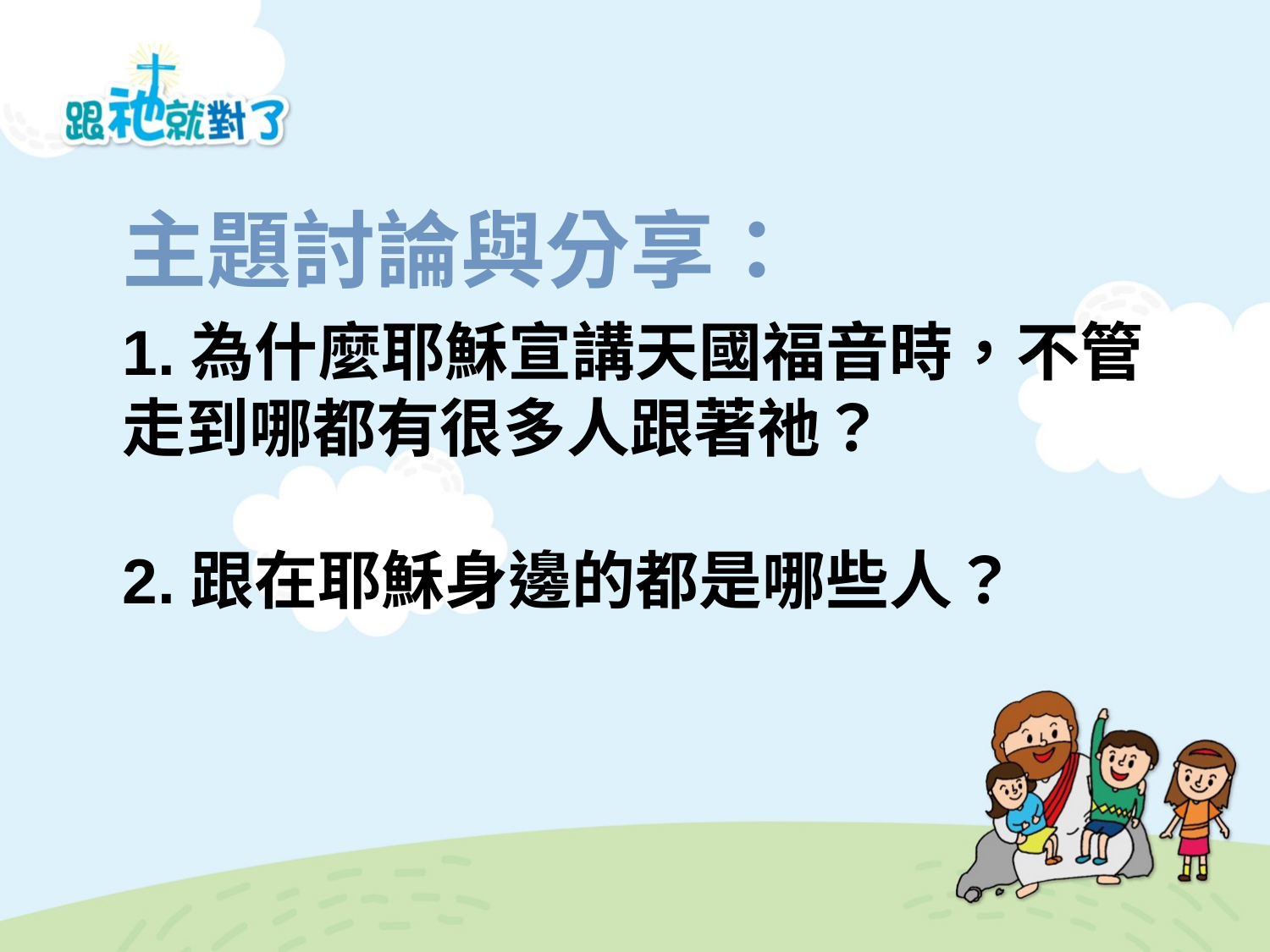

主題討論與分享：
1.為什麼耶穌宣講天國福音時，不管走到哪都有很多人跟著祂？

2.跟在耶穌身邊的都是哪些人？